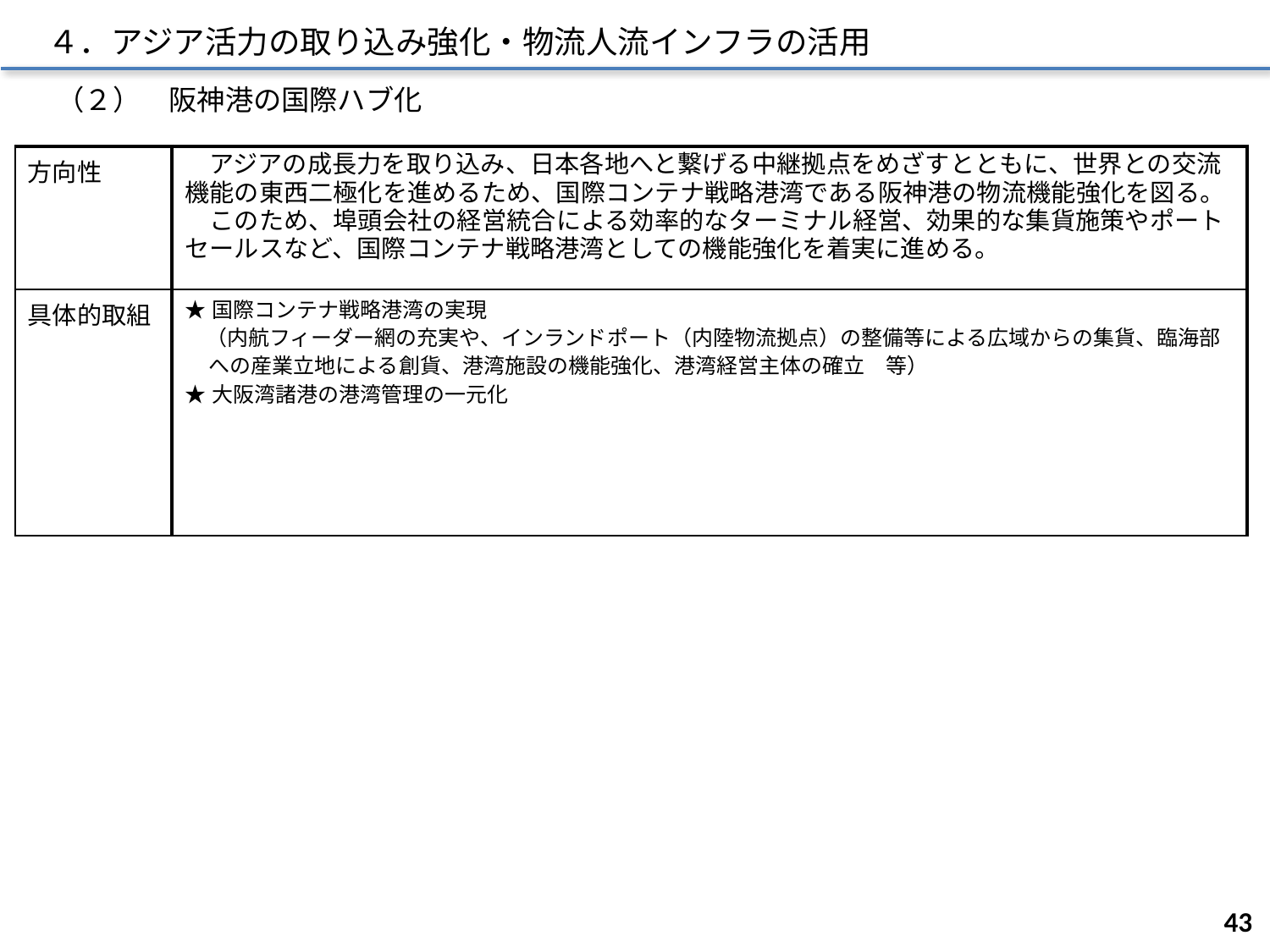

４．アジア活力の取り込み強化・物流人流インフラの活用
（２）　阪神港の国際ハブ化
| 方向性 | アジアの成長力を取り込み、日本各地へと繋げる中継拠点をめざすとともに、世界との交流機能の東西二極化を進めるため、国際コンテナ戦略港湾である阪神港の物流機能強化を図る。 　このため、埠頭会社の経営統合による効率的なターミナル経営、効果的な集貨施策やポートセールスなど、国際コンテナ戦略港湾としての機能強化を着実に進める。 |
| --- | --- |
| 具体的取組 | ★国際コンテナ戦略港湾の実現 　（内航フィーダー網の充実や、インランドポート（内陸物流拠点）の整備等による広域からの集貨、臨海部への産業立地による創貨、港湾施設の機能強化、港湾経営主体の確立　等） ★大阪湾諸港の港湾管理の一元化 |
43